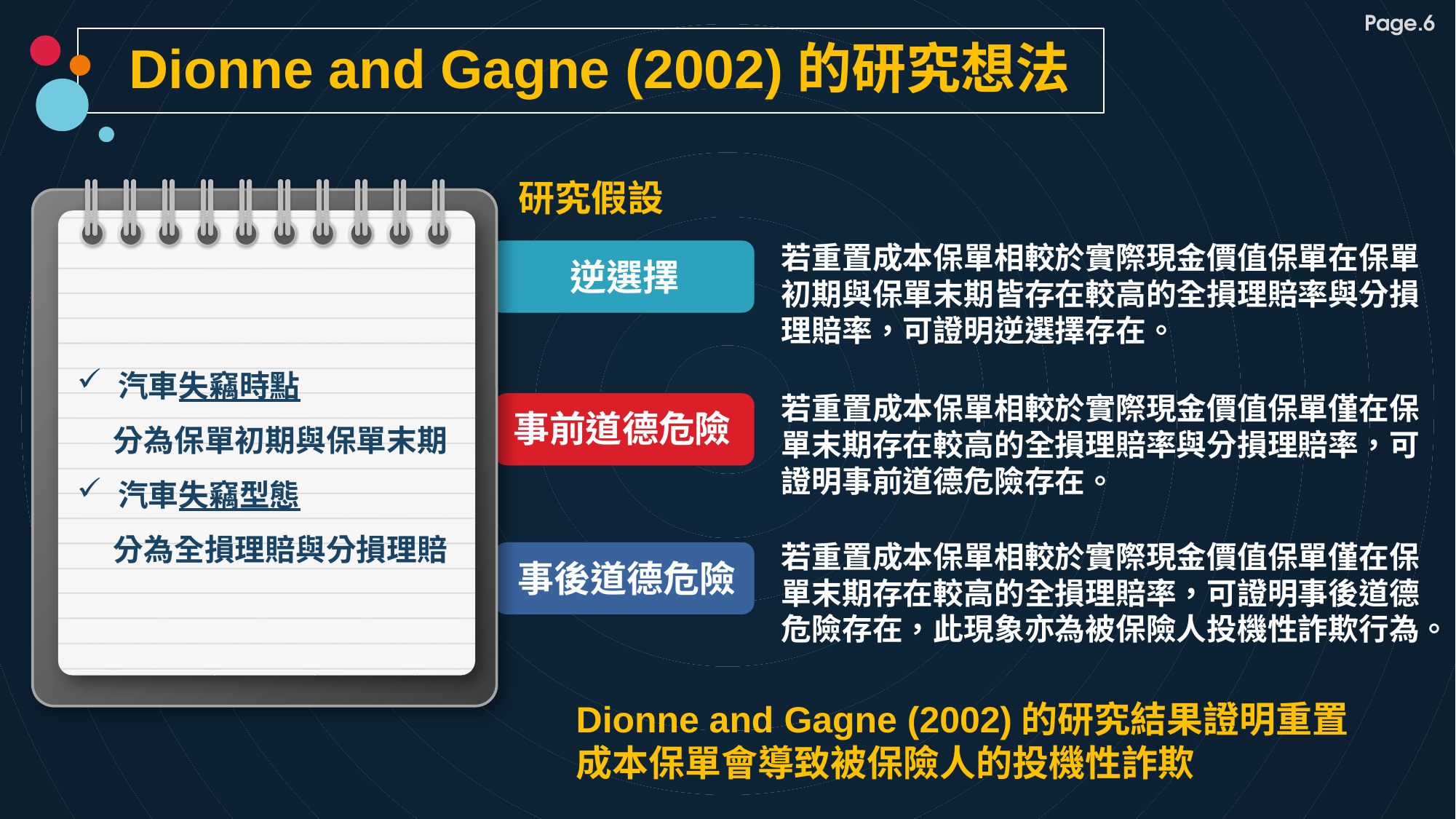

Dionne and Gagne (2002)的研究想法

研究假設

若重置成本保單相較於實際現金價值保單在保單初期與保單末期皆存在較高的全損理賠率與分損理賠率，可證明逆選擇存在。

逆選擇
汽車失竊時點
分為保單初期與保單末期
汽車失竊型態
分為全損理賠與分損理賠
若重置成本保單相較於實際現金價值保單僅在保單末期存在較高的全損理賠率與分損理賠率，可證明事前道德危險存在。

事前道德危險
若重置成本保單相較於實際現金價值保單僅在保單末期存在較高的全損理賠率，可證明事後道德危險存在，此現象亦為被保險人投機性詐欺行為。

事後道德危險
Dionne and Gagne (2002)的研究結果證明重置成本保單會導致被保險人的投機性詐欺